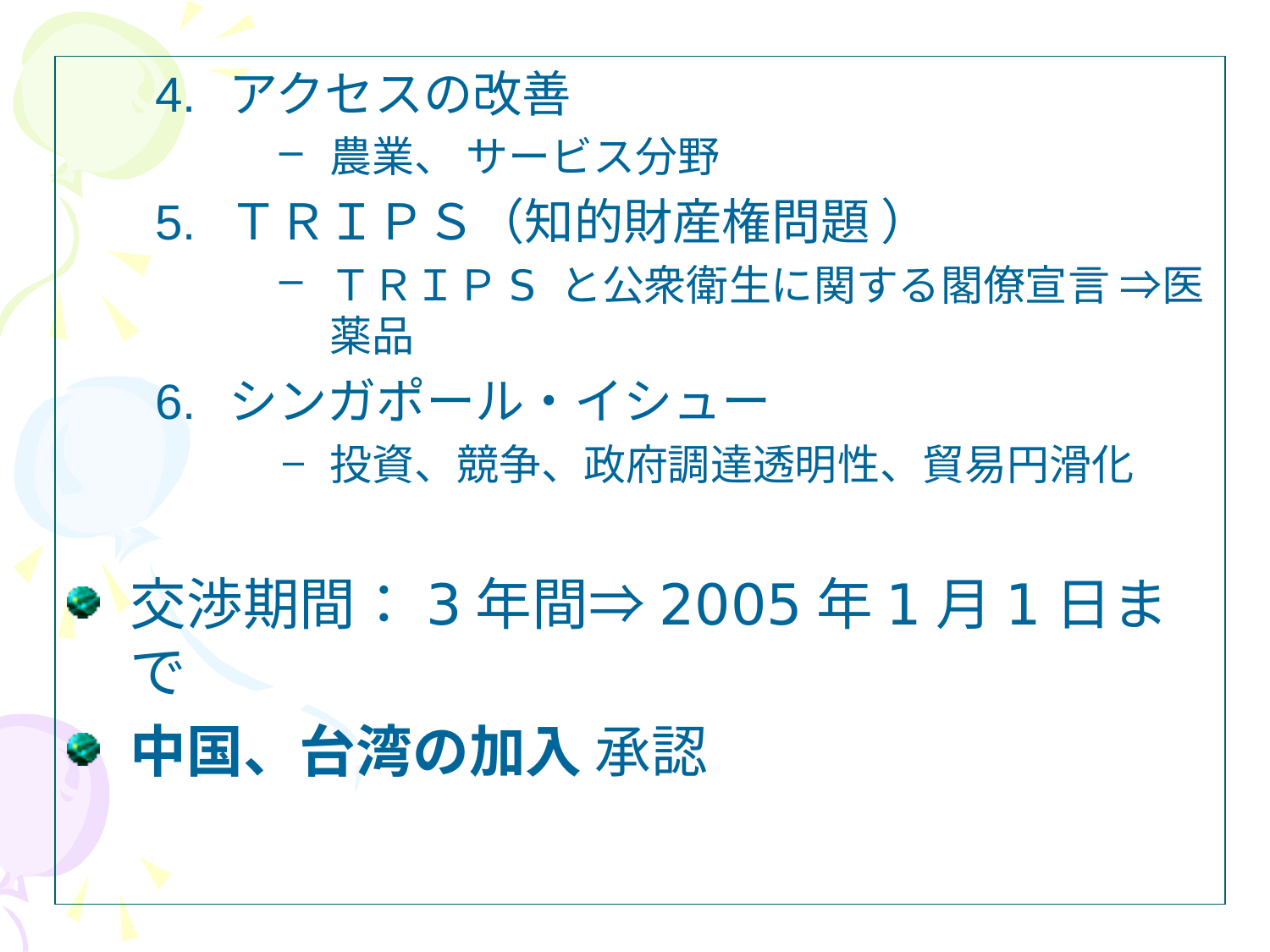

アクセスの改善
農業、 サービス分野
ＴＲＩＰＳ（知的財産権問題 ）
ＴＲＩＰS と公衆衛生に関する閣僚宣言 ⇒医薬品
シンガポール・イシュー
投資、競争、政府調達透明性、貿易円滑化

交渉期間：3年間⇒2005年1月1日まで
中国、台湾の加入 承認